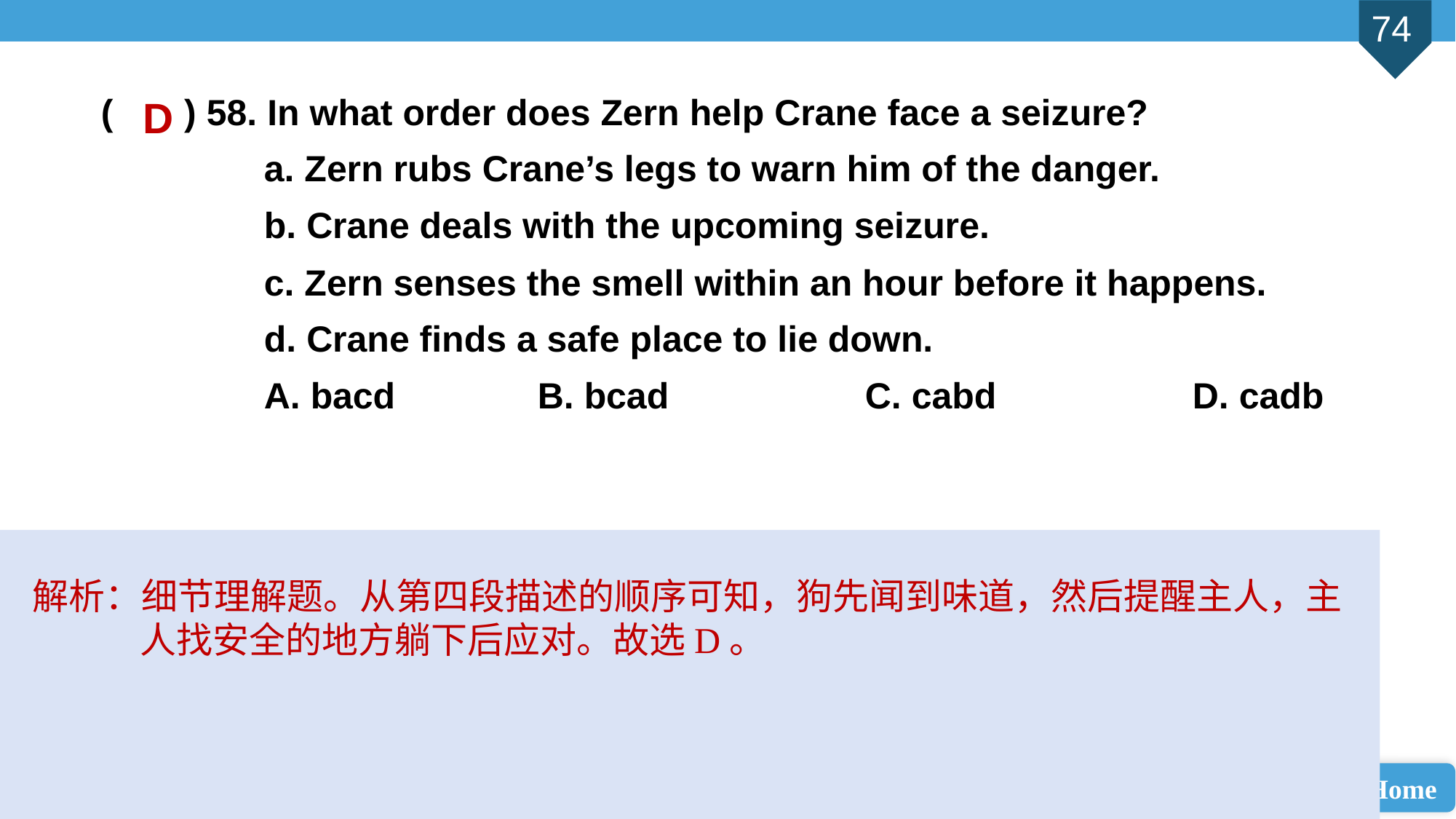

(       ) 58. In what order does Zern help Crane face a seizure?
                a. Zern rubs Crane’s legs to warn him of the danger.
                b. Crane deals with the upcoming seizure.
                c. Zern senses the smell within an hour before it happens.
                d. Crane finds a safe place to lie down.
                A. bacd 		B. bcad		C. cabd 		D. cadb
D

解析：细节理解题。从第四段描述的顺序可知，狗先闻到味道，然后提醒主人，主人找安全的地方躺下后应对。故选D。